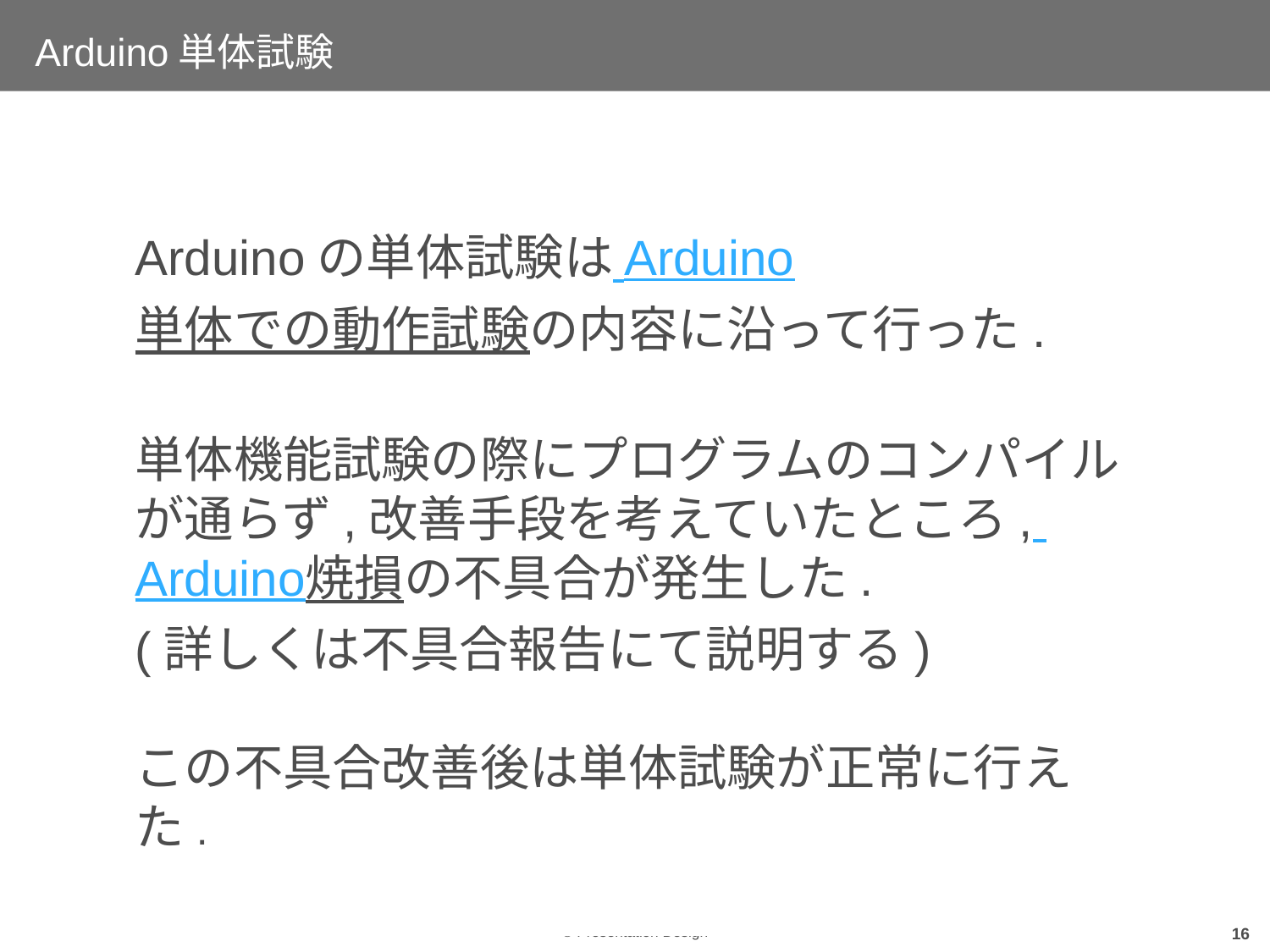

# Arduino単体試験
Arduinoの単体試験は Arduino単体での動作試験の内容に沿って行った.
単体機能試験の際にプログラムのコンパイルが通らず,改善手段を考えていたところ, Arduino焼損の不具合が発生した.
(詳しくは不具合報告にて説明する)
この不具合改善後は単体試験が正常に行えた.

16